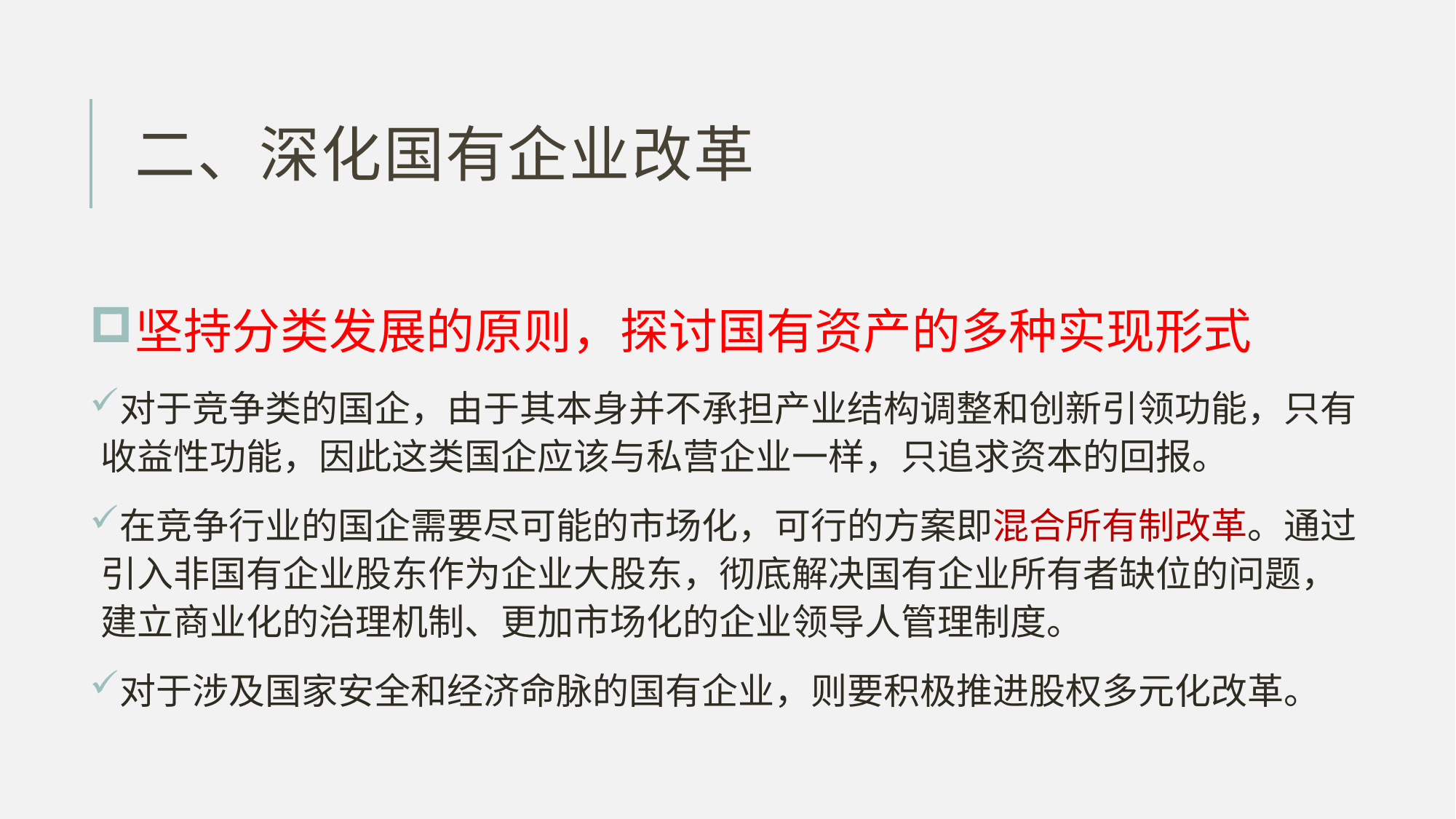

# 二、深化国有企业改革
坚持分类发展的原则，探讨国有资产的多种实现形式
对于竞争类的国企，由于其本身并不承担产业结构调整和创新引领功能，只有收益性功能，因此这类国企应该与私营企业一样，只追求资本的回报。
在竞争行业的国企需要尽可能的市场化，可行的方案即混合所有制改革。通过引入非国有企业股东作为企业大股东，彻底解决国有企业所有者缺位的问题，建立商业化的治理机制、更加市场化的企业领导人管理制度。
对于涉及国家安全和经济命脉的国有企业，则要积极推进股权多元化改革。